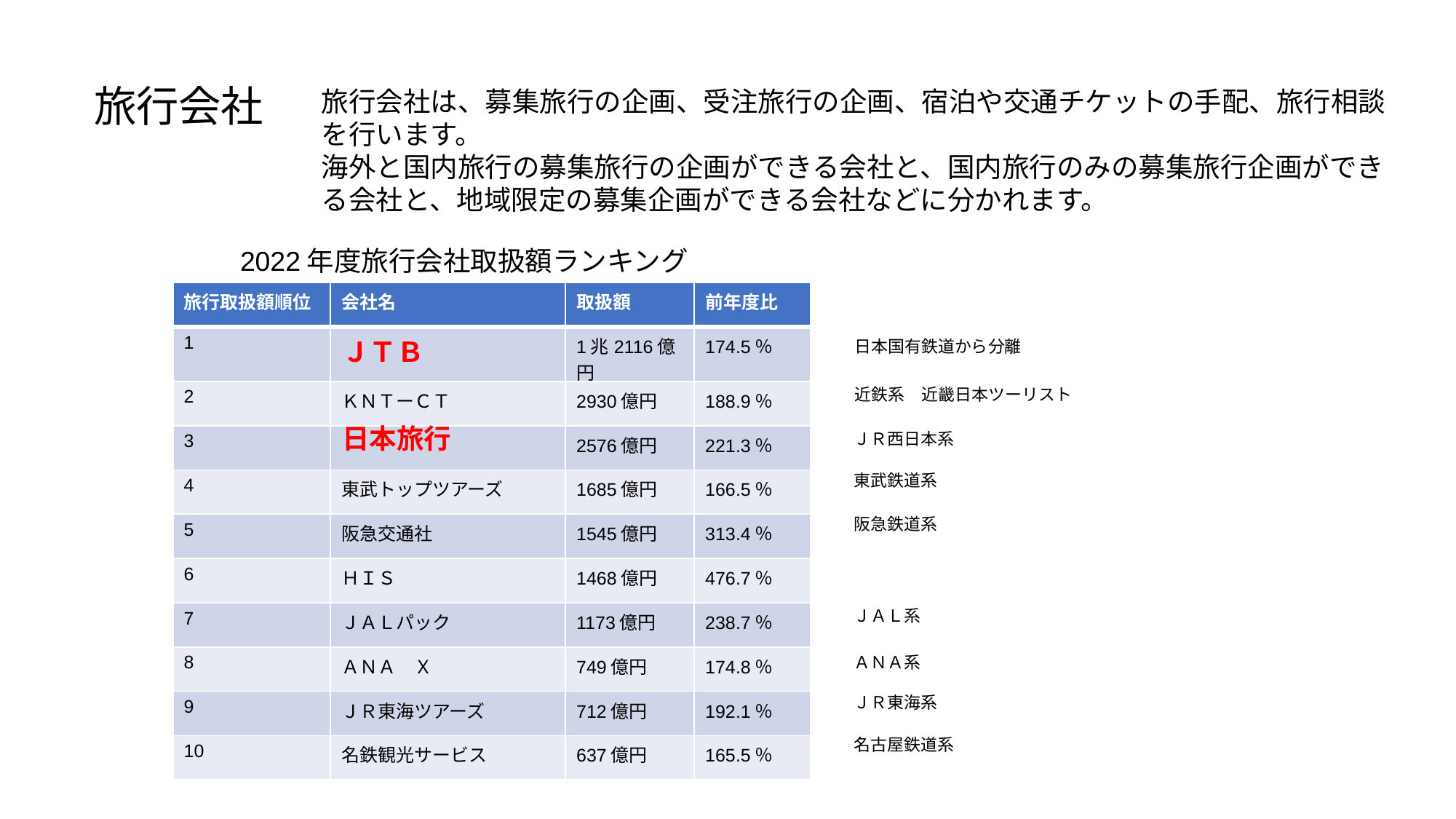

旅行会社
旅行会社は、募集旅行の企画、受注旅行の企画、宿泊や交通チケットの手配、旅行相談を行います。
海外と国内旅行の募集旅行の企画ができる会社と、国内旅行のみの募集旅行企画ができる会社と、地域限定の募集企画ができる会社などに分かれます。
2022年度旅行会社取扱額ランキング
| 旅行取扱額順位 | 会社名 | 取扱額 | 前年度比 |
| --- | --- | --- | --- |
| 1 |  | 1兆2116億円 | 174.5％ |
| 2 | ＫＮＴーＣＴ | 2930億円 | 188.9％ |
| 3 |  | 2576億円 | 221.3％ |
| 4 | 東武トップツアーズ | 1685億円 | 166.5％ |
| 5 | 阪急交通社 | 1545億円 | 313.4％ |
| 6 | ＨＩＳ | 1468億円 | 476.7％ |
| 7 | ＪＡＬパック | 1173億円 | 238.7％ |
| 8 | ＡＮＡ　Ｘ | 749億円 | 174.8％ |
| 9 | ＪＲ東海ツアーズ | 712億円 | 192.1％ |
| 10 | 名鉄観光サービス | 637億円 | 165.5％ |
ＪＴＢ
日本国有鉄道から分離
近鉄系　近畿日本ツーリスト
日本旅行
ＪＲ西日本系
東武鉄道系
阪急鉄道系
ＪＡＬ系
ＡＮＡ系
ＪＲ東海系
名古屋鉄道系